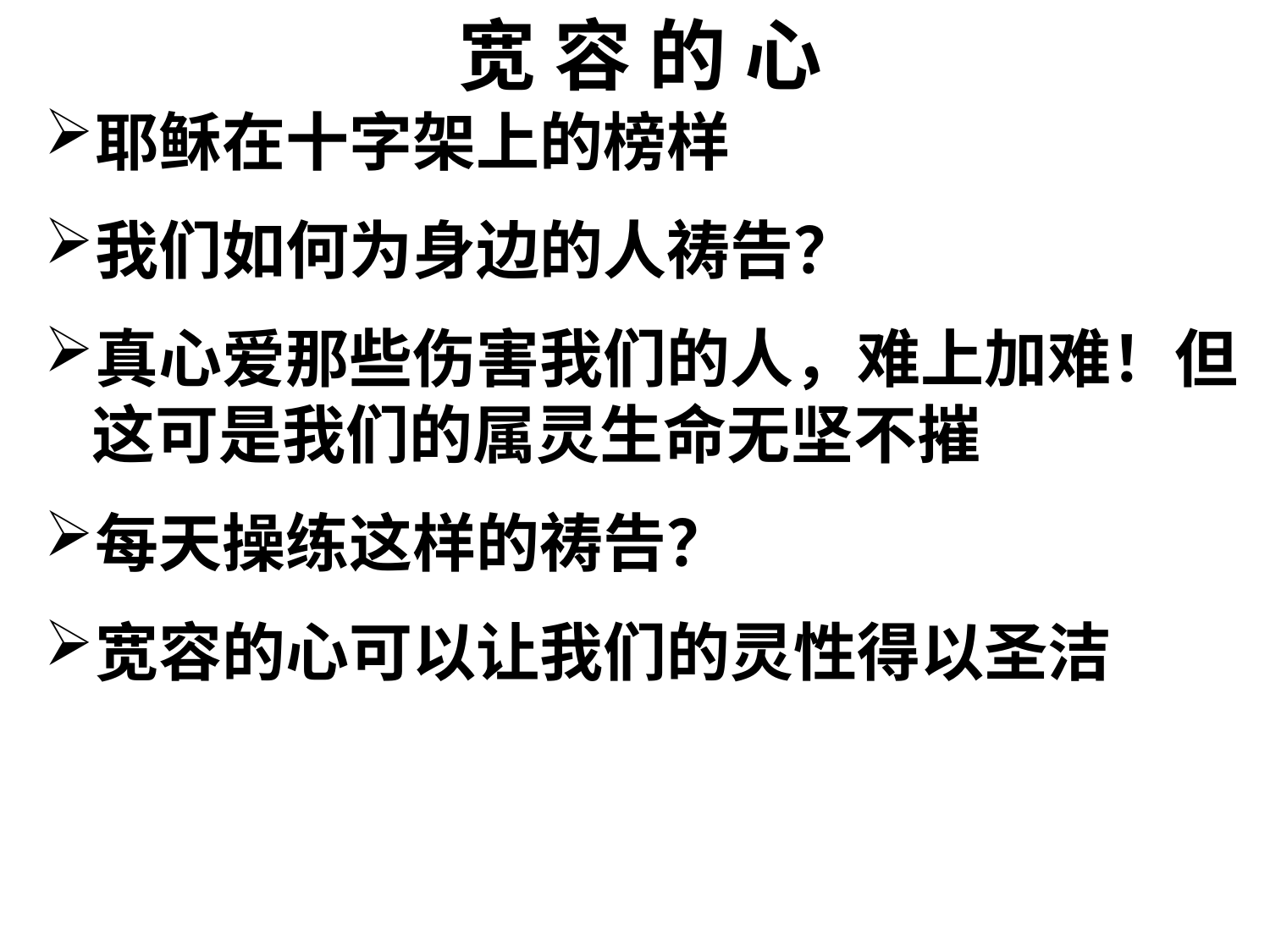

# 宽 容 的 心
耶稣在十字架上的榜样

我们如何为身边的人祷告？

真心爱那些伤害我们的人，难上加难！但这可是我们的属灵生命无坚不摧

每天操练这样的祷告？

宽容的心可以让我们的灵性得以圣洁